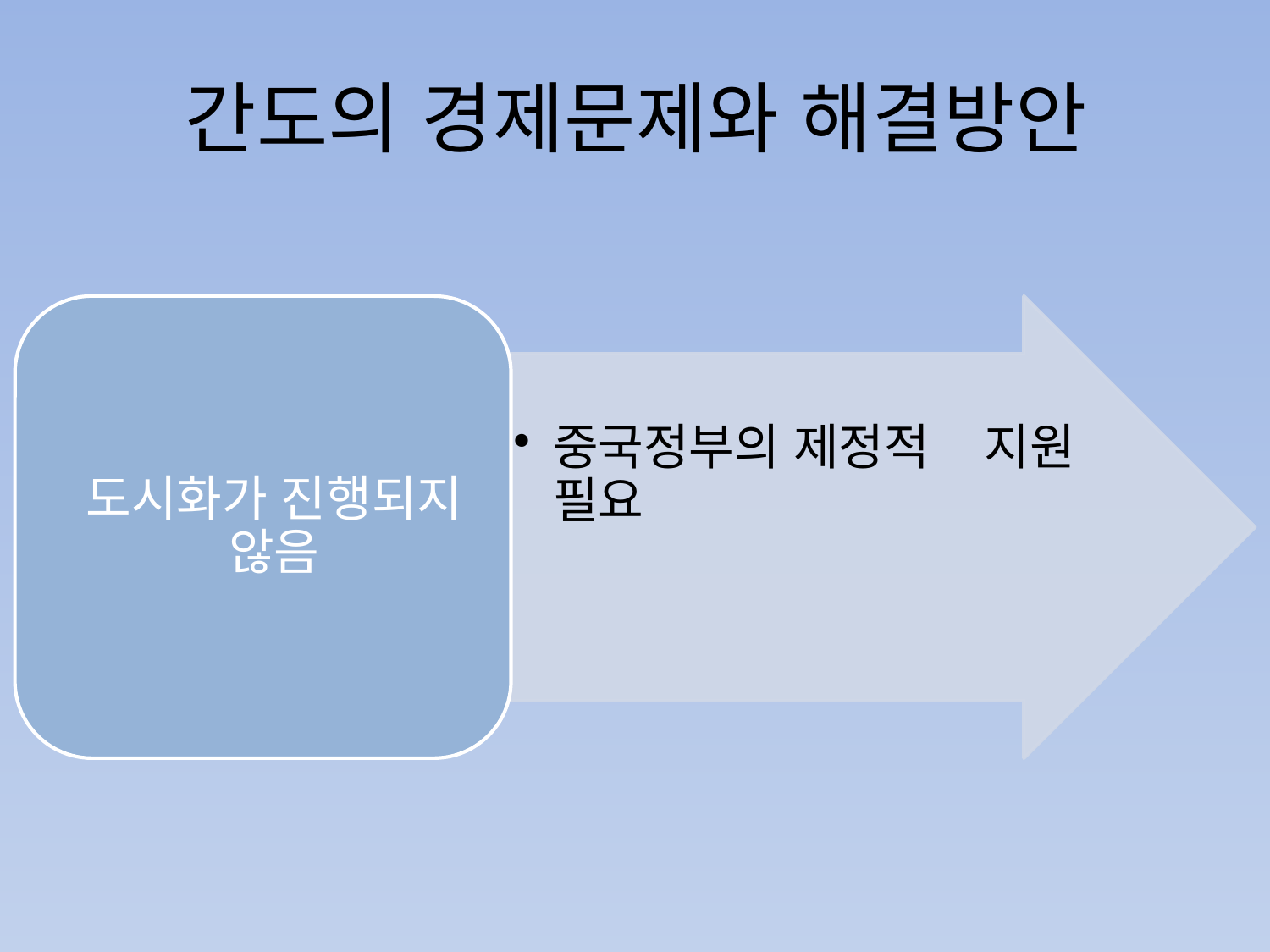

# 간도의 경제문제와 해결방안

중국정부의 제정적    지원 필요
도시화가 진행되지 않음